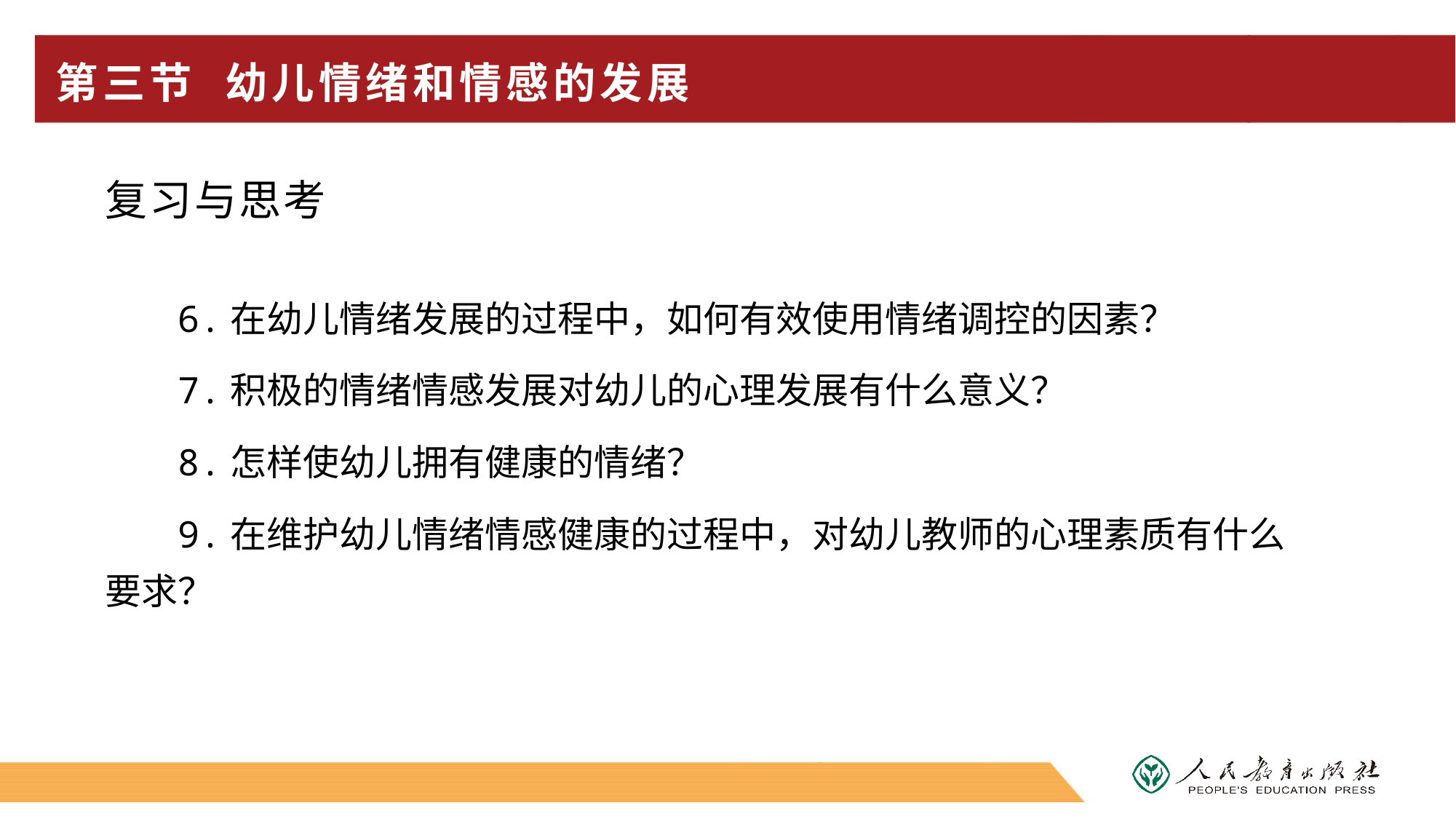

# 第三节  幼儿情绪和情感的发展
复习与思考
6.在幼儿情绪发展的过程中，如何有效使用情绪调控的因素？
7.积极的情绪情感发展对幼儿的心理发展有什么意义？
8.怎样使幼儿拥有健康的情绪？
9.在维护幼儿情绪情感健康的过程中，对幼儿教师的心理素质有什么要求？